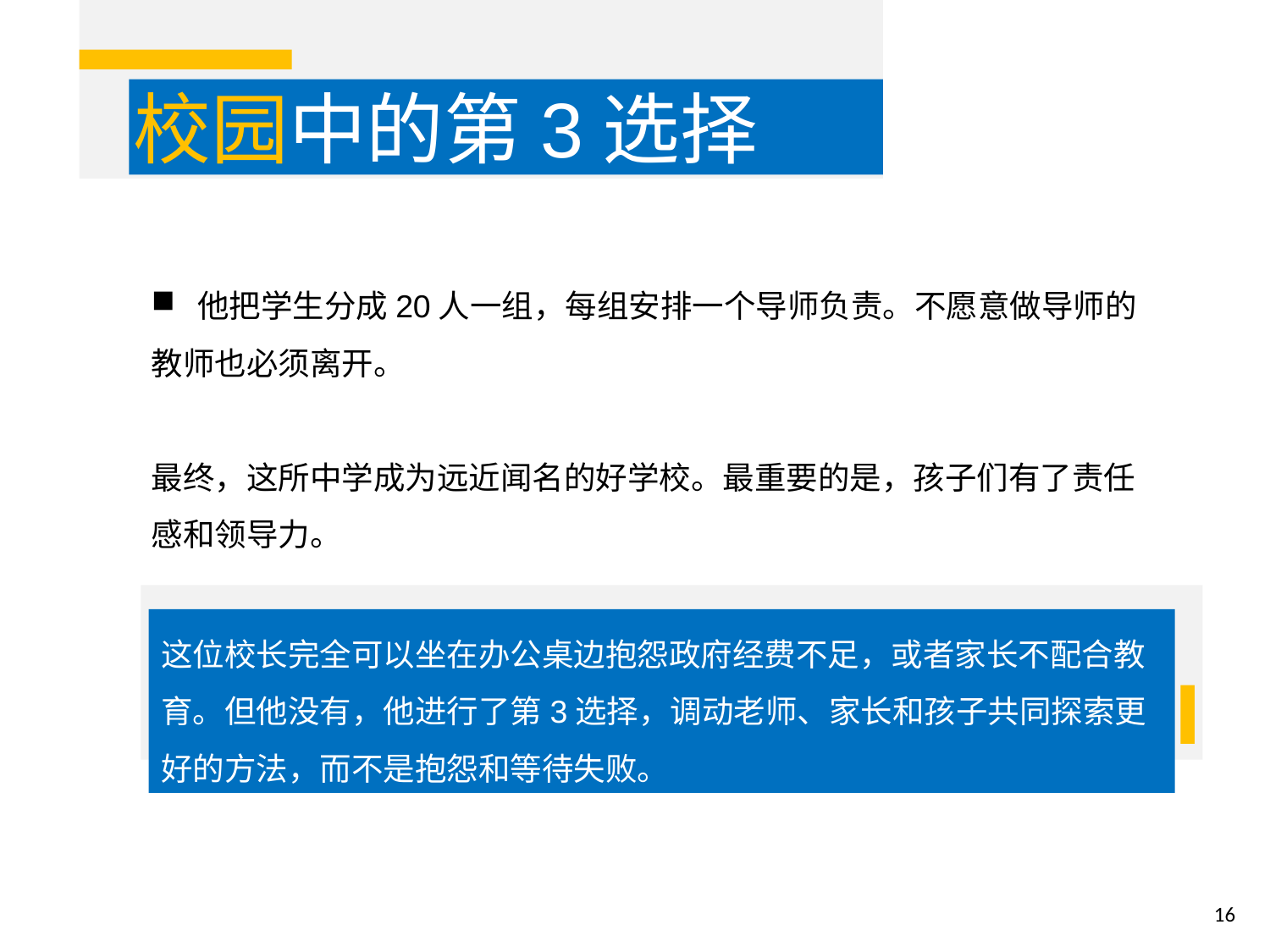

校园中的第3选择

  他把学生分成20人一组，每组安排一个导师负责。不愿意做导师的教师也必须离开。

最终，这所中学成为远近闻名的好学校。最重要的是，孩子们有了责任感和领导力。

这位校长完全可以坐在办公桌边抱怨政府经费不足，或者家长不配合教育。但他没有，他进行了第3选择，调动老师、家长和孩子共同探索更好的方法，而不是抱怨和等待失败。